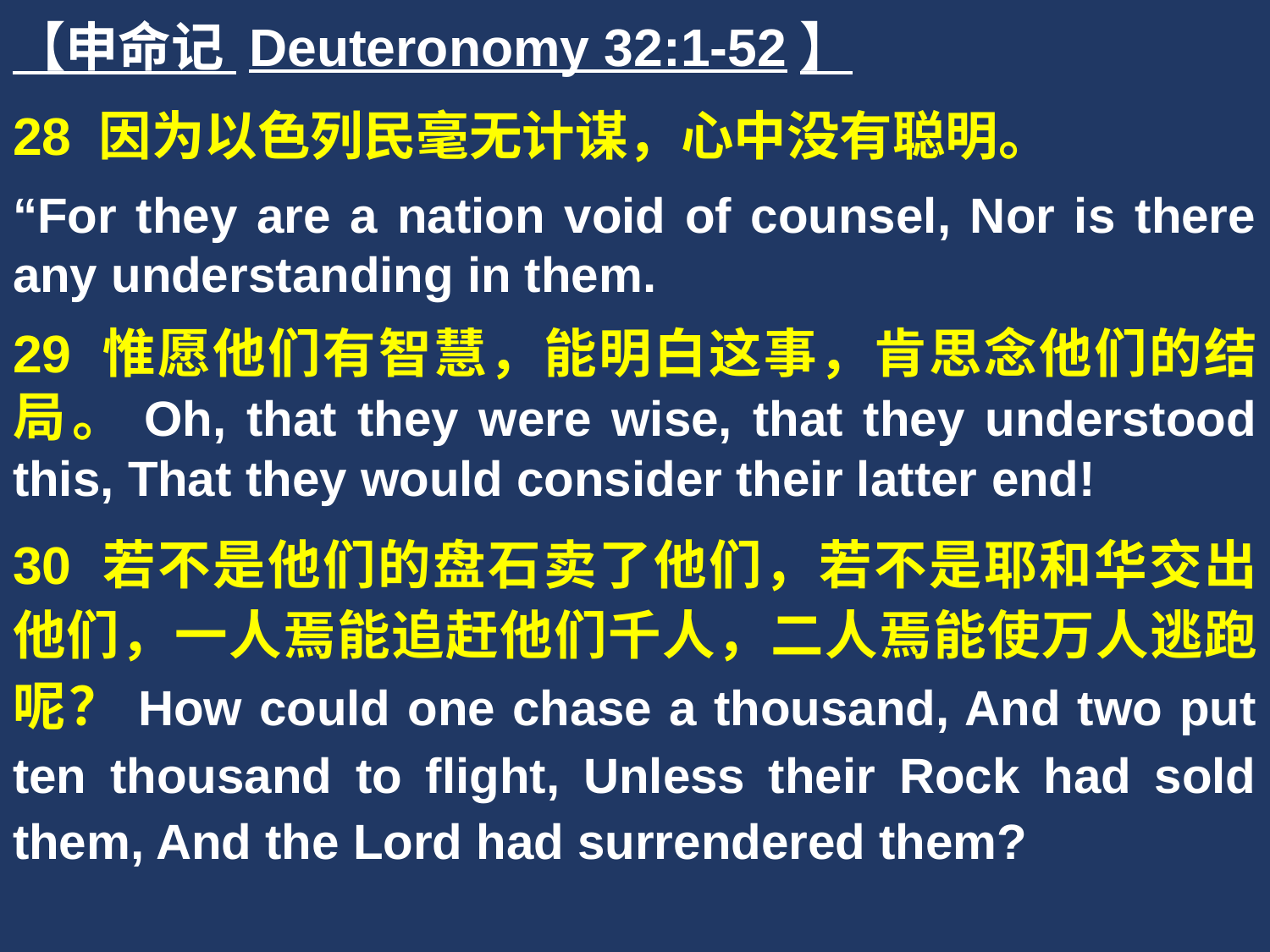

【申命记 Deuteronomy 32:1-52】
28 因为以色列民毫无计谋，心中没有聪明。
“For they are a nation void of counsel, Nor is there any understanding in them.
29 惟愿他们有智慧，能明白这事，肯思念他们的结局。Oh, that they were wise, that they understood this, That they would consider their latter end!
30 若不是他们的盘石卖了他们，若不是耶和华交出他们，一人焉能追赶他们千人，二人焉能使万人逃跑呢？How could one chase a thousand, And two put ten thousand to flight, Unless their Rock had sold them, And the Lord had surrendered them?